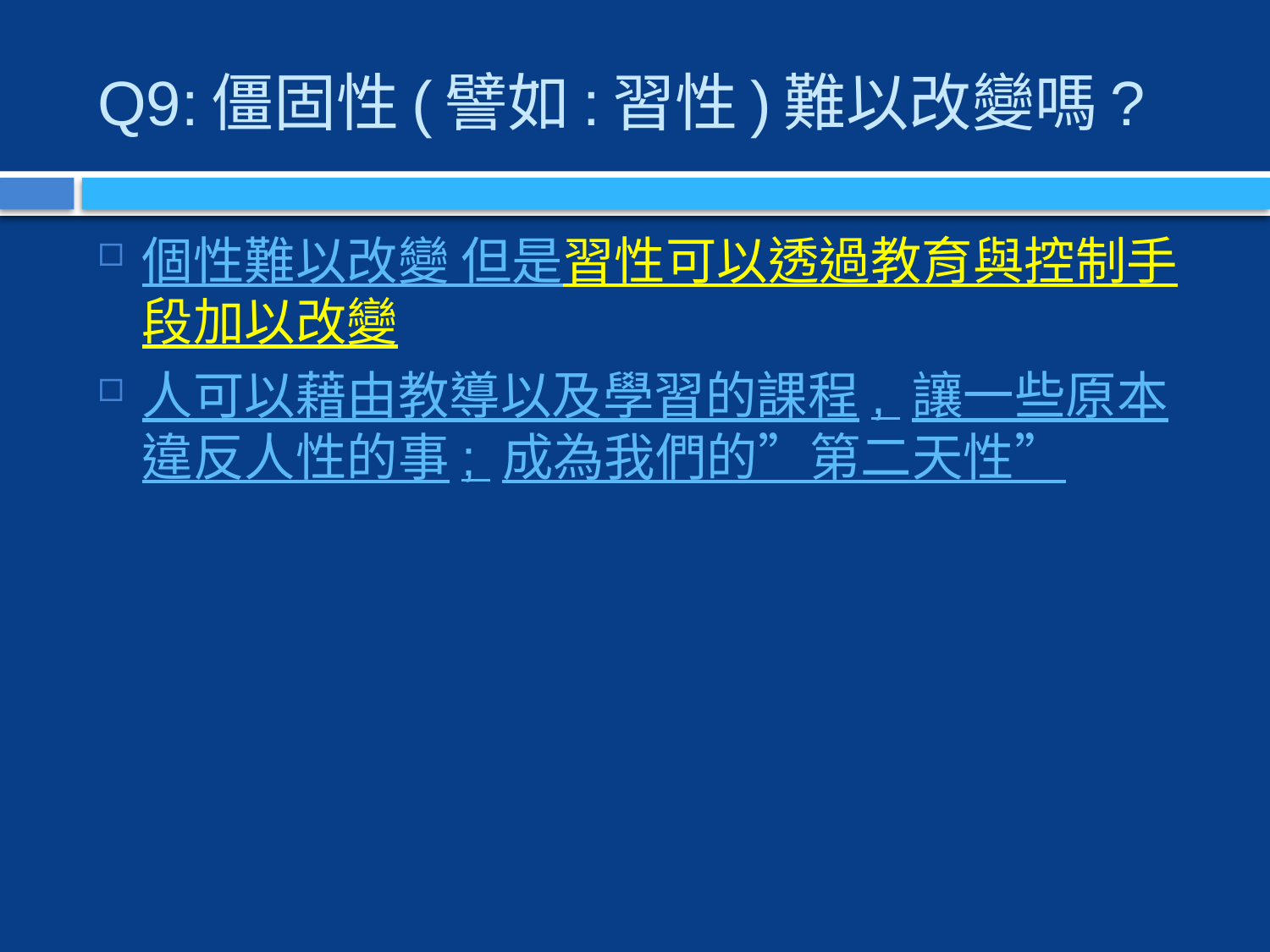

# Q9:僵固性(譬如:習性)難以改變嗎?
個性難以改變 但是習性可以透過教育與控制手段加以改變
人可以藉由教導以及學習的課程, 讓一些原本違反人性的事; 成為我們的”第二天性”